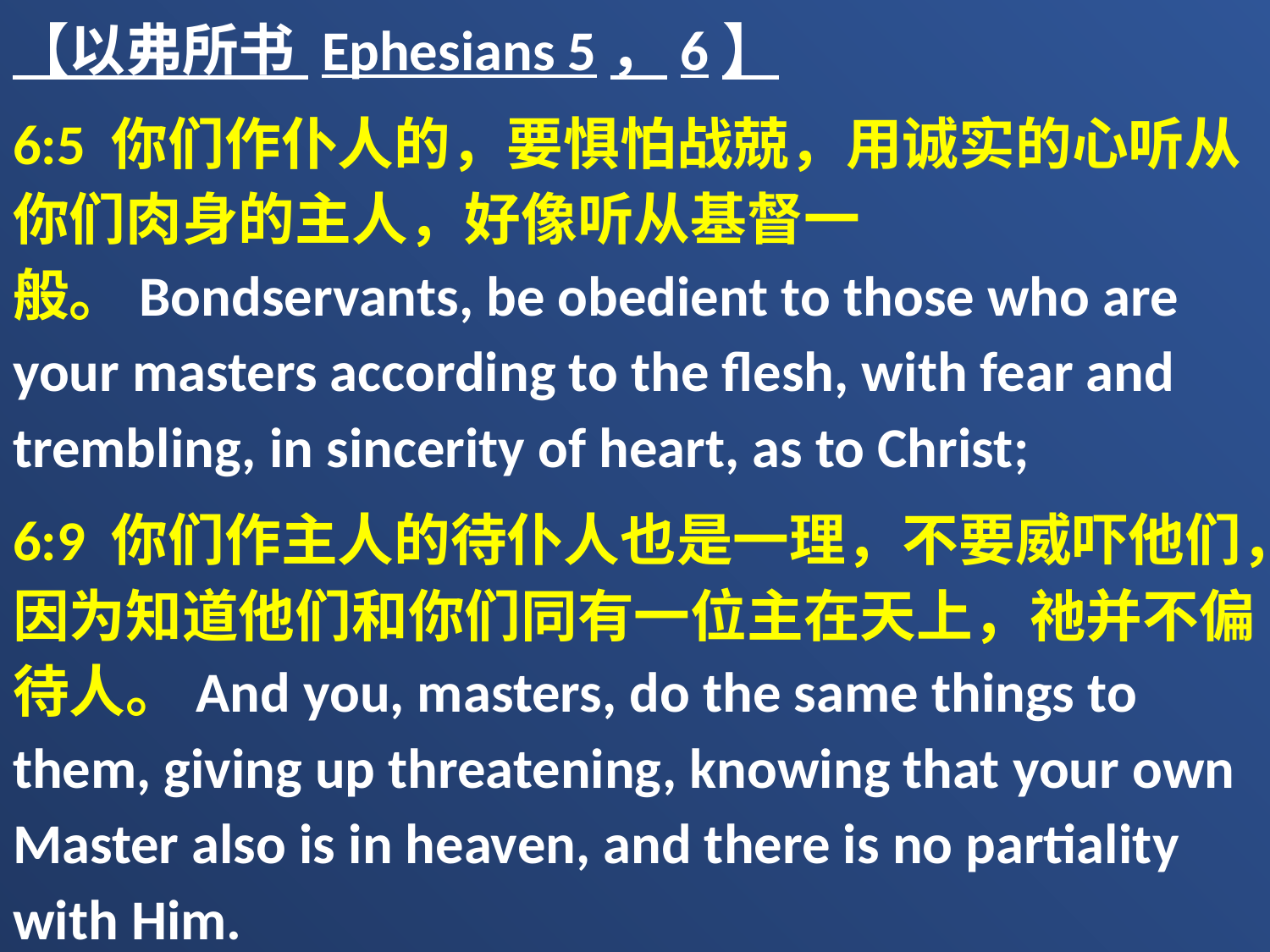

【以弗所书 Ephesians 5，6】
6:5 你们作仆人的，要惧怕战兢，用诚实的心听从你们肉身的主人，好像听从基督一般。Bondservants, be obedient to those who are your masters according to the flesh, with fear and trembling, in sincerity of heart, as to Christ;
6:9 你们作主人的待仆人也是一理，不要威吓他们，因为知道他们和你们同有一位主在天上，祂并不偏待人。And you, masters, do the same things to them, giving up threatening, knowing that your own Master also is in heaven, and there is no partiality with Him.